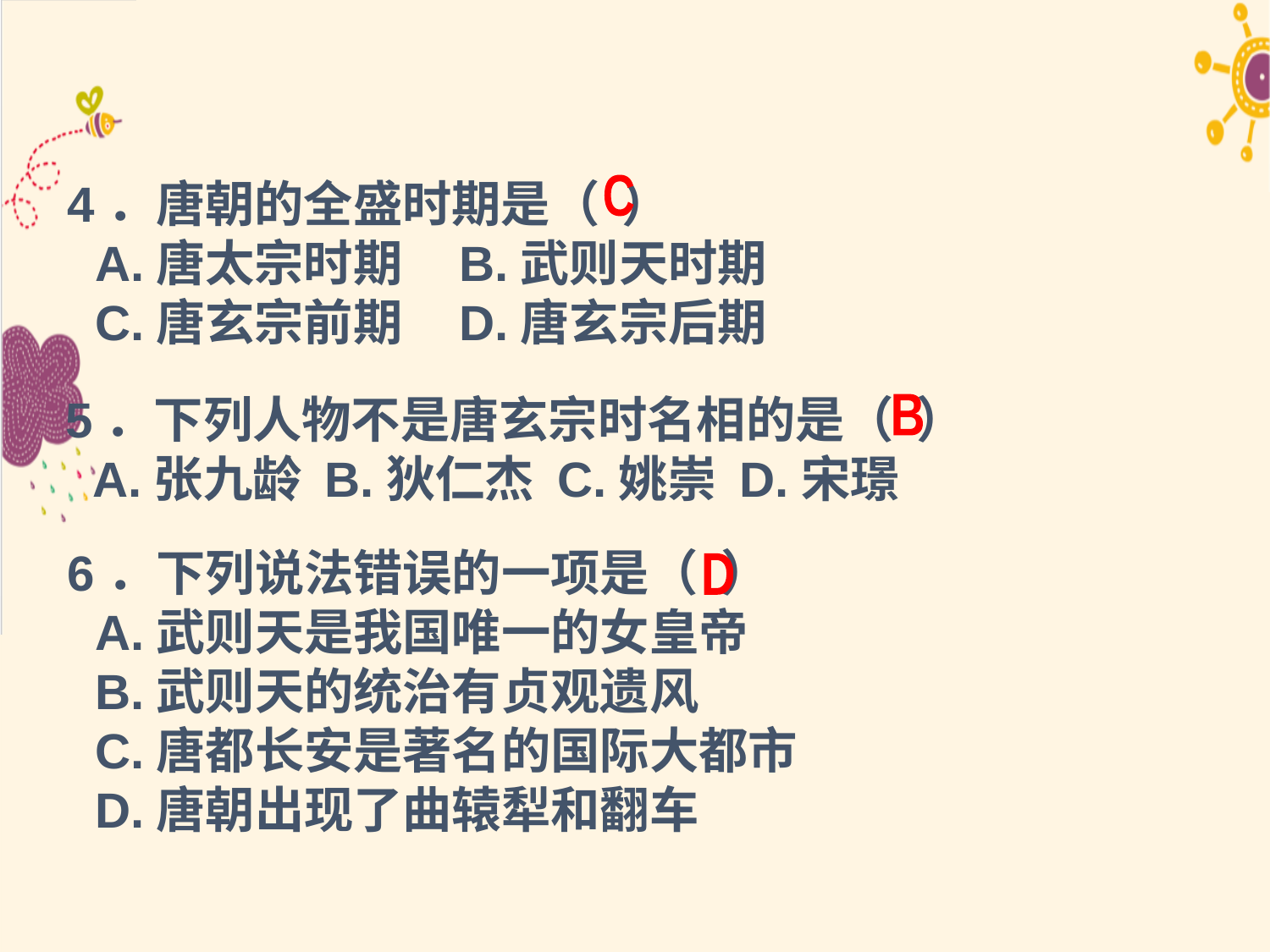

4．唐朝的全盛时期是（  ）
  A.唐太宗时期    B.武则天时期
  C.唐玄宗前期    D.唐玄宗后期
C
5．下列人物不是唐玄宗时名相的是（  ）
  A.张九龄 B.狄仁杰 C.姚崇 D.宋璟
B
6．下列说法错误的一项是（  ）
  A.武则天是我国唯一的女皇帝
  B.武则天的统治有贞观遗风
  C.唐都长安是著名的国际大都市
  D.唐朝出现了曲辕犁和翻车
D